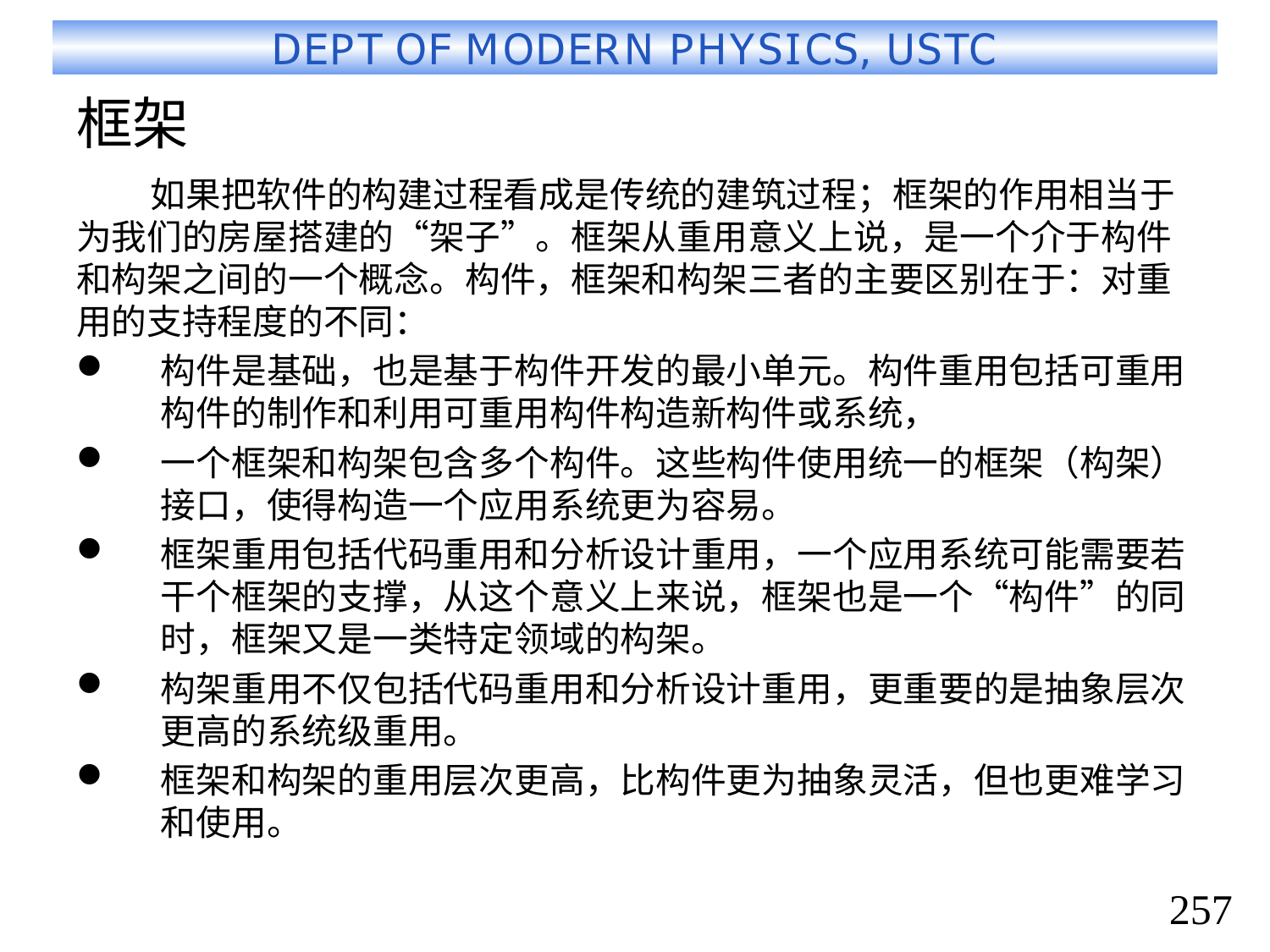

# 框架
如果把软件的构建过程看成是传统的建筑过程；框架的作用相当于为我们的房屋搭建的“架子”。框架从重用意义上说，是一个介于构件和构架之间的一个概念。构件，框架和构架三者的主要区别在于：对重用的支持程度的不同：
构件是基础，也是基于构件开发的最小单元。构件重用包括可重用构件的制作和利用可重用构件构造新构件或系统，
一个框架和构架包含多个构件。这些构件使用统一的框架（构架）接口，使得构造一个应用系统更为容易。
框架重用包括代码重用和分析设计重用，一个应用系统可能需要若干个框架的支撑，从这个意义上来说，框架也是一个“构件”的同时，框架又是一类特定领域的构架。
构架重用不仅包括代码重用和分析设计重用，更重要的是抽象层次更高的系统级重用。
框架和构架的重用层次更高，比构件更为抽象灵活，但也更难学习和使用。